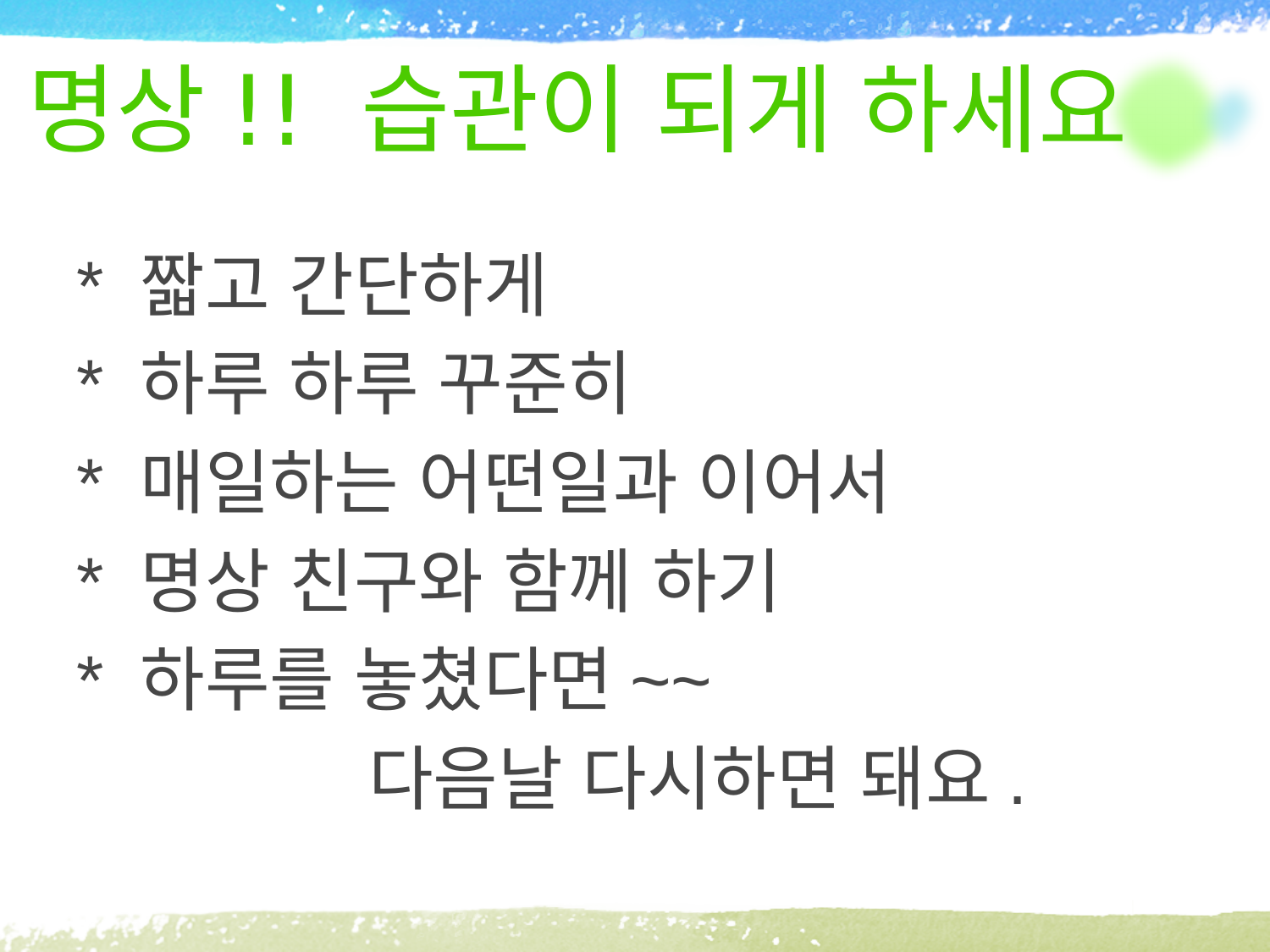

# 명상!! 습관이 되게 하세요
* 짧고 간단하게
* 하루 하루 꾸준히
* 매일하는 어떤일과 이어서
* 명상 친구와 함께 하기
* 하루를 놓쳤다면~~
              다음날 다시하면 돼요.